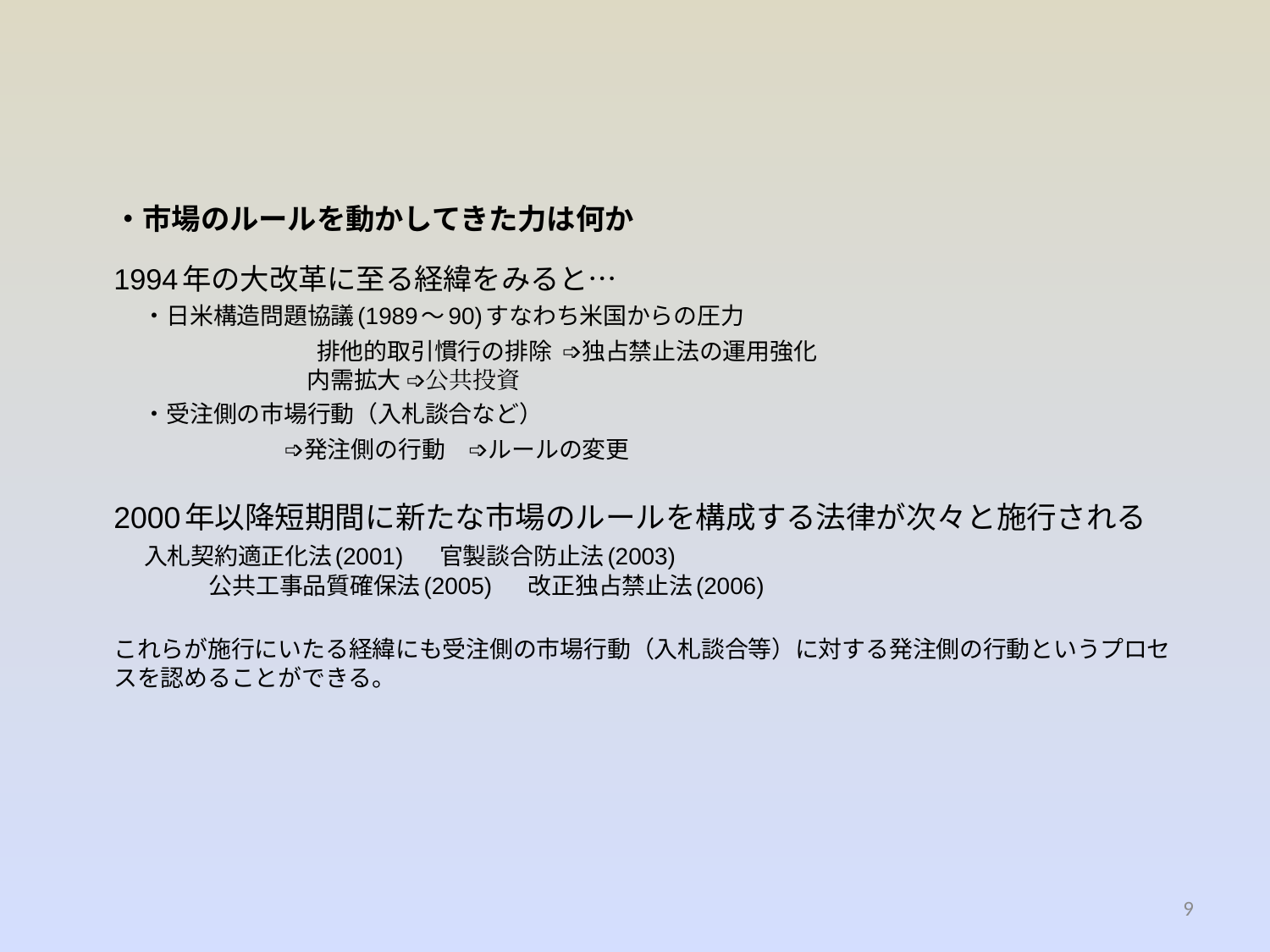

# ・市場のルールを動かしてきた力は何か 1994年の大改革に至る経緯をみると… 　・日米構造問題協議(1989～90)すなわち米国からの圧力 　　　　　　　排他的取引慣行の排除  ➩独占禁止法の運用強化 　　　　　　　　 内需拡大 ➩公共投資 　・受注側の市場行動（入札談合など） ➩発注側の行動　➩ルールの変更 2000年以降短期間に新たな市場のルールを構成する法律が次々と施行される 　入札契約適正化法(2001)     官製談合防止法(2003) 公共工事品質確保法(2005)     改正独占禁止法(2006) これらが施行にいたる経緯にも受注側の市場行動（入札談合等）に対する発注側の行動というプロセスを認めることができる。
9